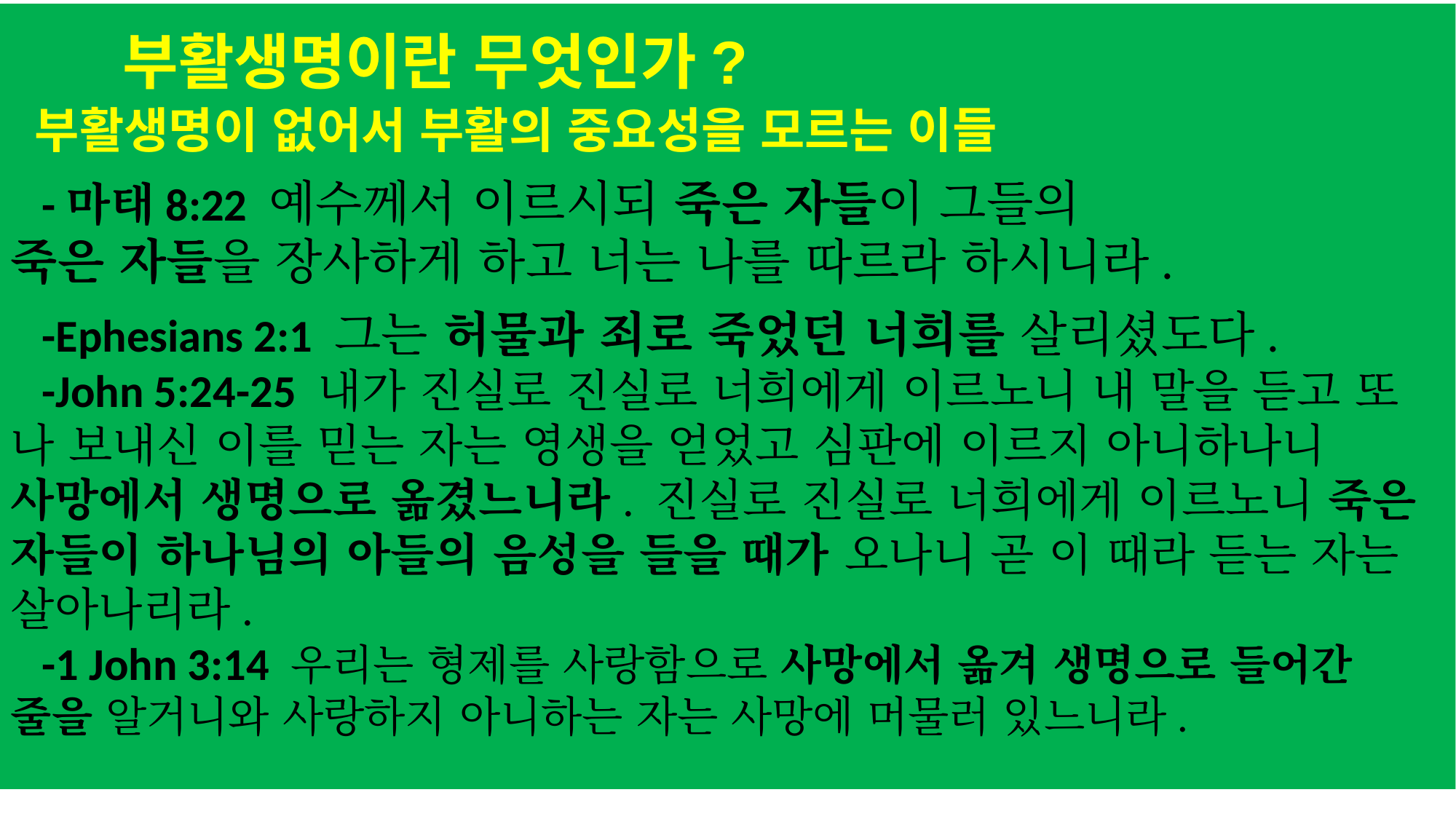

부활생명이란 무엇인가?
 부활생명이 없어서 부활의 중요성을 모르는 이들

   -마태8:22 예수께서 이르시되 죽은 자들이 그들의
죽은 자들을 장사하게 하고 너는 나를 따르라 하시니라.

   -Ephesians 2:1 그는 허물과 죄로 죽었던 너희를 살리셨도다.
   -John 5:24-25 내가 진실로 진실로 너희에게 이르노니 내 말을 듣고 또 나 보내신 이를 믿는 자는 영생을 얻었고 심판에 이르지 아니하나니 사망에서 생명으로 옮겼느니라. 진실로 진실로 너희에게 이르노니 죽은 자들이 하나님의 아들의 음성을 들을 때가 오나니 곧 이 때라 듣는 자는 살아나리라.
   -1 John 3:14 우리는 형제를 사랑함으로 사망에서 옮겨 생명으로 들어간 줄을 알거니와 사랑하지 아니하는 자는 사망에 머물러 있느니라.